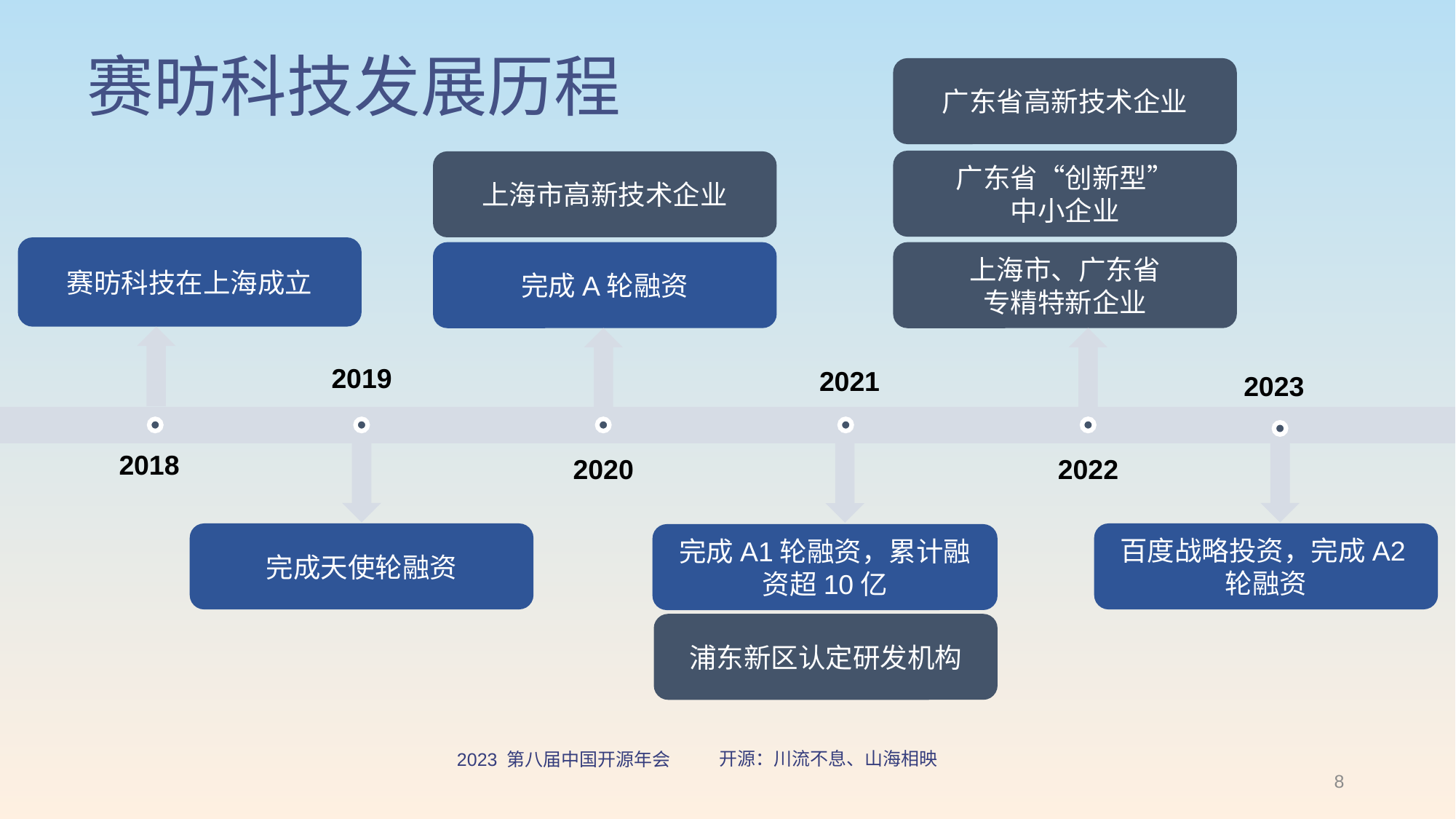

# 赛昉科技发展历程
广东省高新技术企业
广东省“创新型”
中小企业
上海市高新技术企业
赛昉科技在上海成立
完成A轮融资
上海市、广东省
专精特新企业
2019
2021

2018
2020
2022
完成天使轮融资
完成A1轮融资，累计融资超10亿

2023

百度战略投资，完成A2轮融资
浦东新区认定研发机构
8